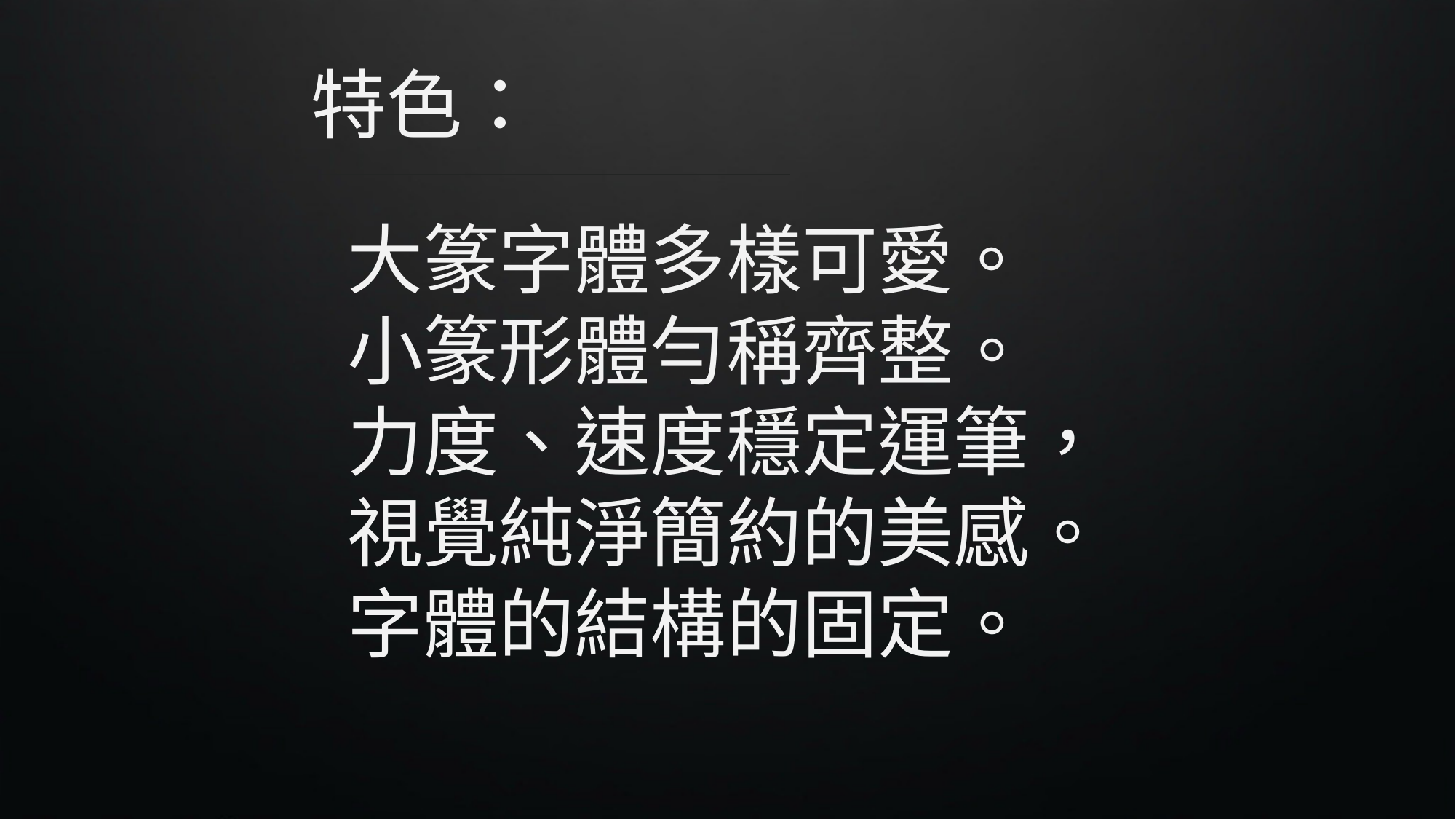

特色：

大篆字體多樣可愛。
小篆形體勻稱齊整。
力度、速度穩定運筆，
視覺純淨簡約的美感。
字體的結構的固定。